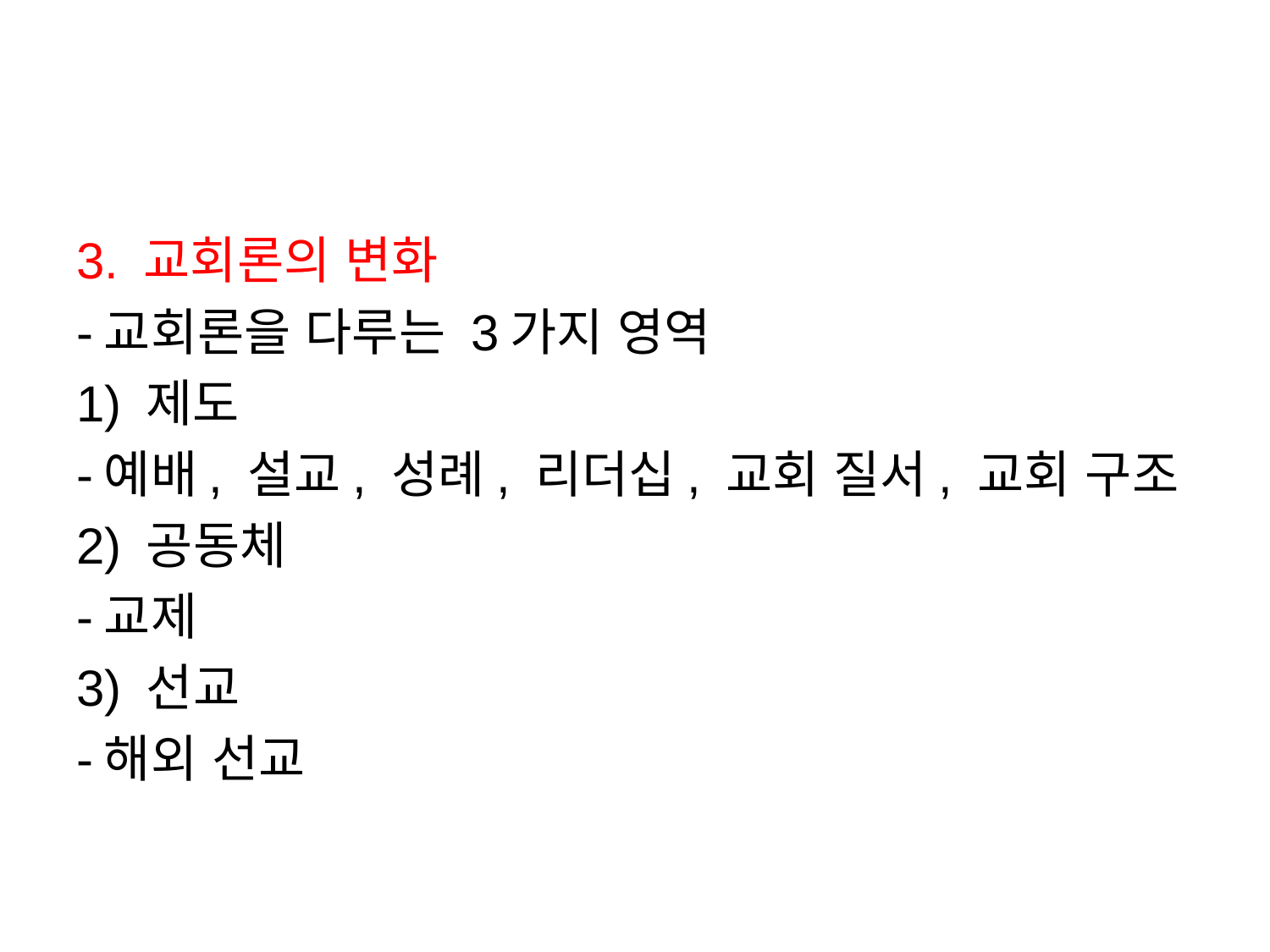

#
3. 교회론의 변화
-교회론을 다루는 3가지 영역
제도
-예배, 설교, 성례, 리더십, 교회 질서, 교회 구조
2) 공동체
-교제
3) 선교
-해외 선교